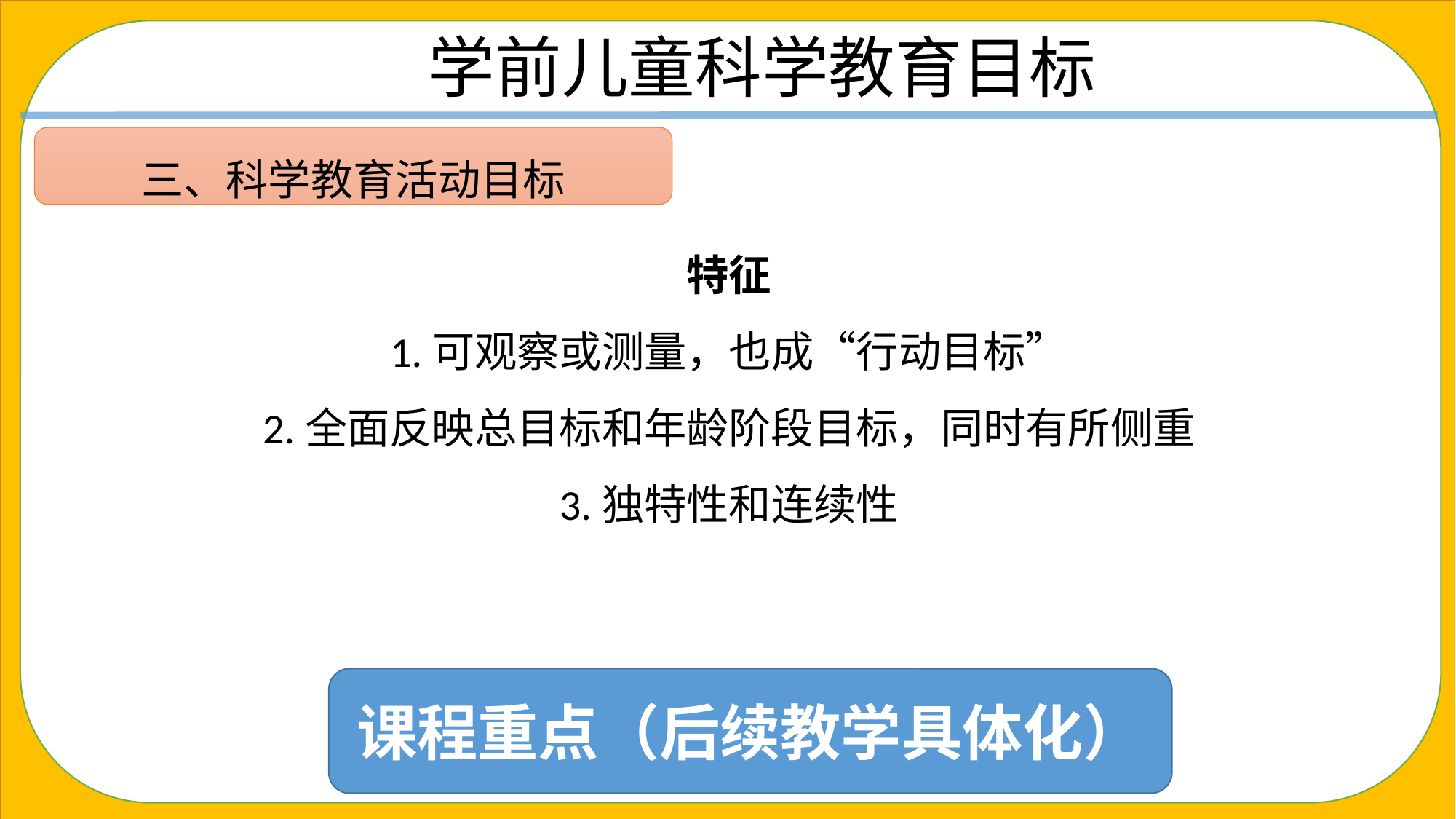

学前儿童科学教育目标

特征
1.可观察或测量，也成“行动目标”
2.全面反映总目标和年龄阶段目标，同时有所侧重
3.独特性和连续性
三、科学教育活动目标
课程重点（后续教学具体化）